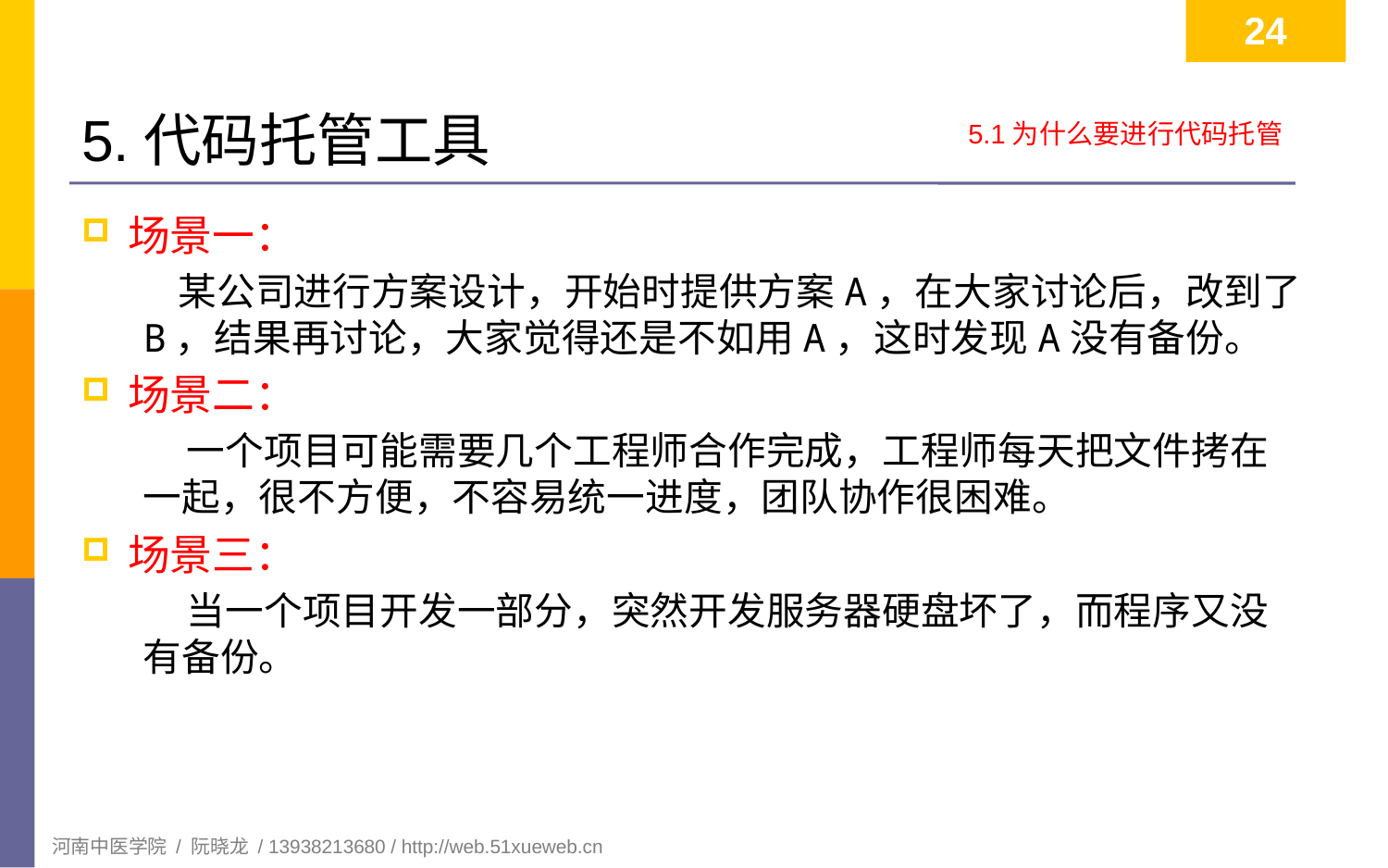

24
# 5.代码托管工具
5.1为什么要进行代码托管
场景一：
   某公司进行方案设计，开始时提供方案A，在大家讨论后，改到了B，结果再讨论，大家觉得还是不如用A，这时发现A没有备份。
场景二：
    一个项目可能需要几个工程师合作完成，工程师每天把文件拷在一起，很不方便，不容易统一进度，团队协作很困难。
场景三：
    当一个项目开发一部分，突然开发服务器硬盘坏了，而程序又没有备份。